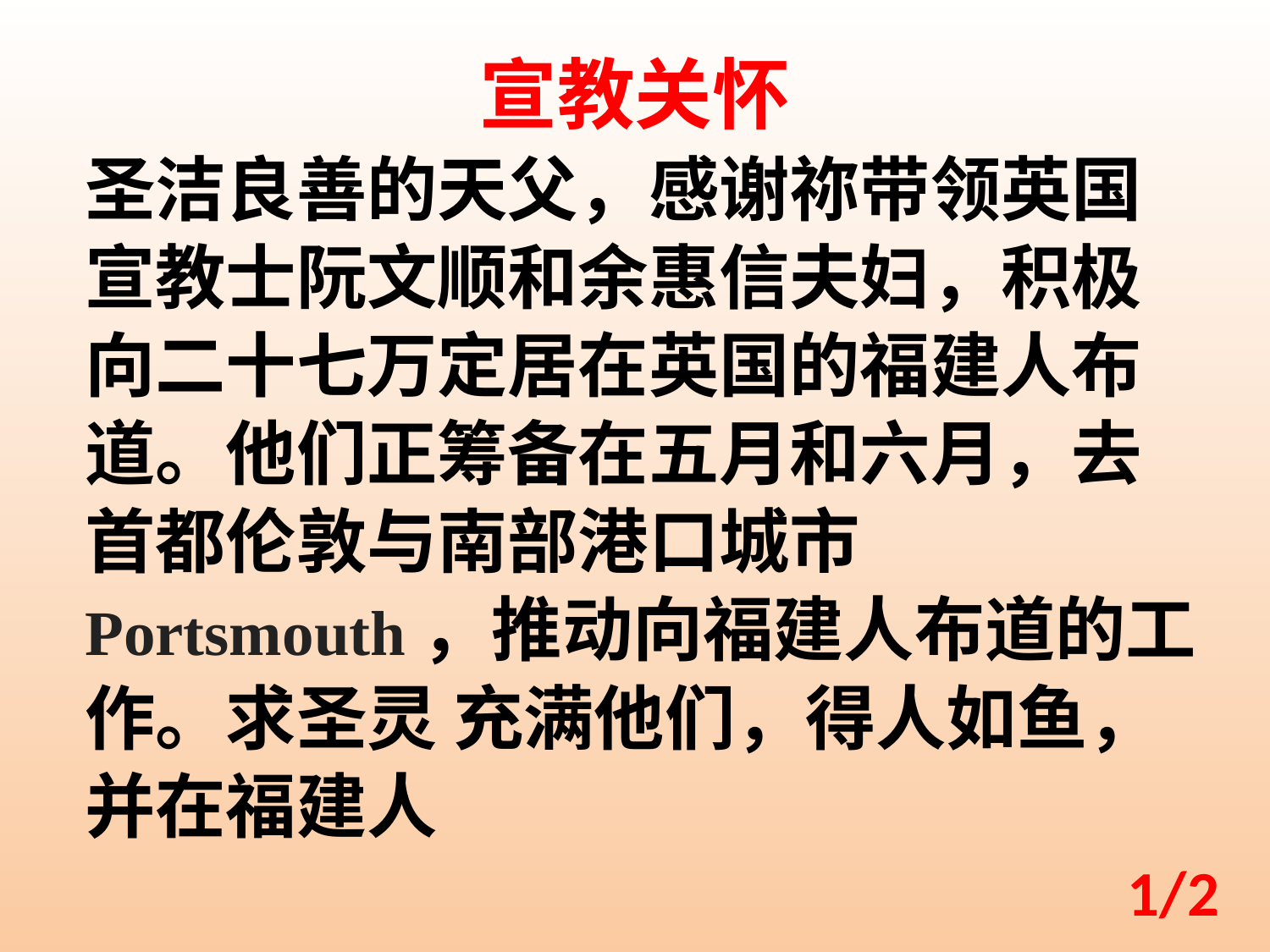

宣教关怀
圣洁良善的天父，感谢祢带领英国 宣教士阮文顺和余惠信夫妇，积极 向二十七万定居在英国的福建人布 道。他们正筹备在五月和六月，去 首都伦敦与南部港口城市Portsmouth，推动向福建人布道的工作。求圣灵 充满他们，得人如鱼，并在福建人
1/2